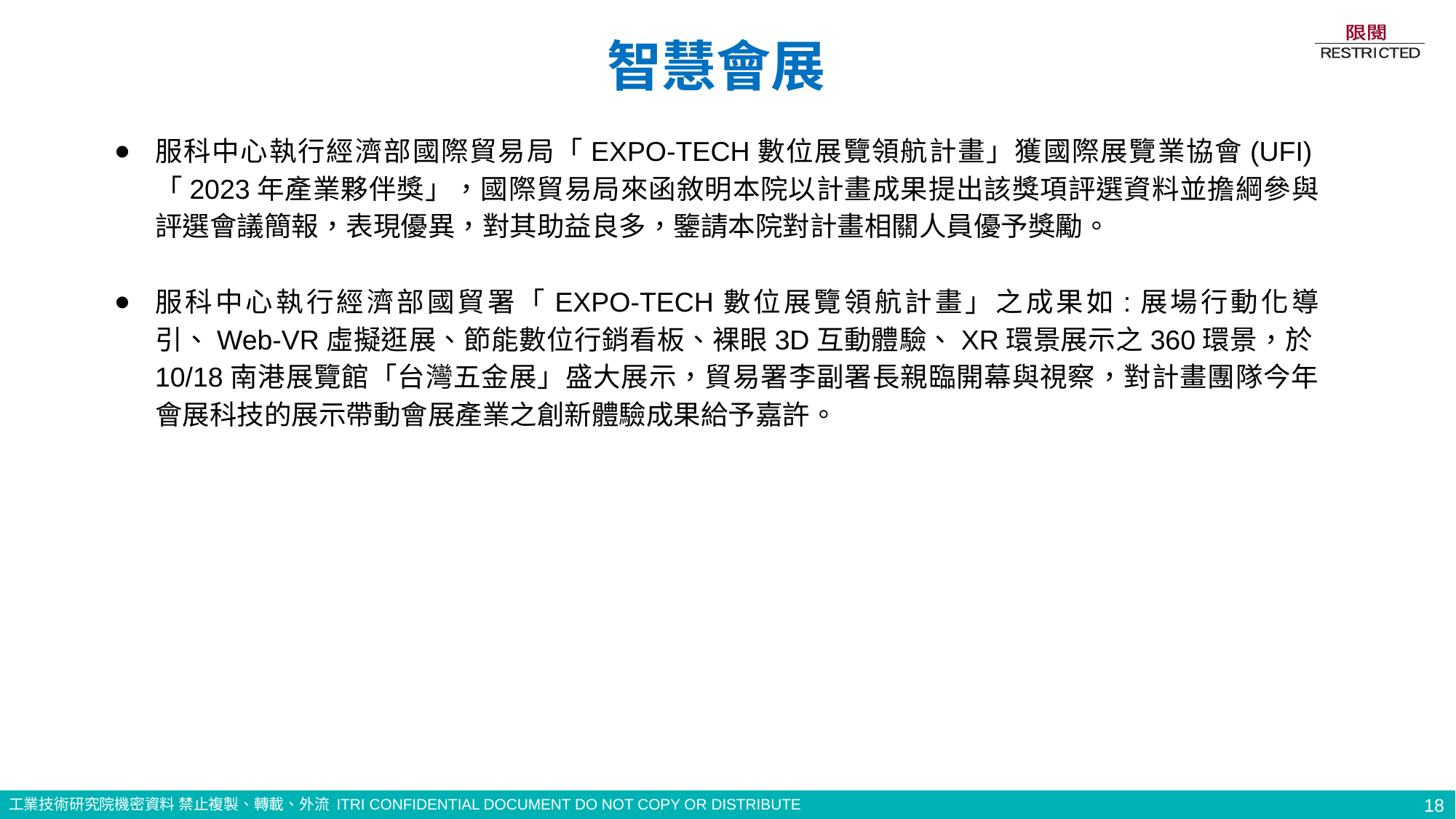

智慧會展
服科中心執行經濟部國際貿易局「EXPO-TECH數位展覽領航計畫」獲國際展覽業協會(UFI)「2023年產業夥伴獎」，國際貿易局來函敘明本院以計畫成果提出該獎項評選資料並擔綱參與評選會議簡報，表現優異，對其助益良多，鑒請本院對計畫相關人員優予獎勵。

服科中心執行經濟部國貿署「EXPO-TECH數位展覽領航計畫」之成果如:展場行動化導引、Web-VR虛擬逛展、節能數位行銷看板、裸眼3D互動體驗、XR環景展示之360環景，於10/18南港展覽館「台灣五金展」盛大展示，貿易署李副署長親臨開幕與視察，對計畫團隊今年會展科技的展示帶動會展產業之創新體驗成果給予嘉許。
18